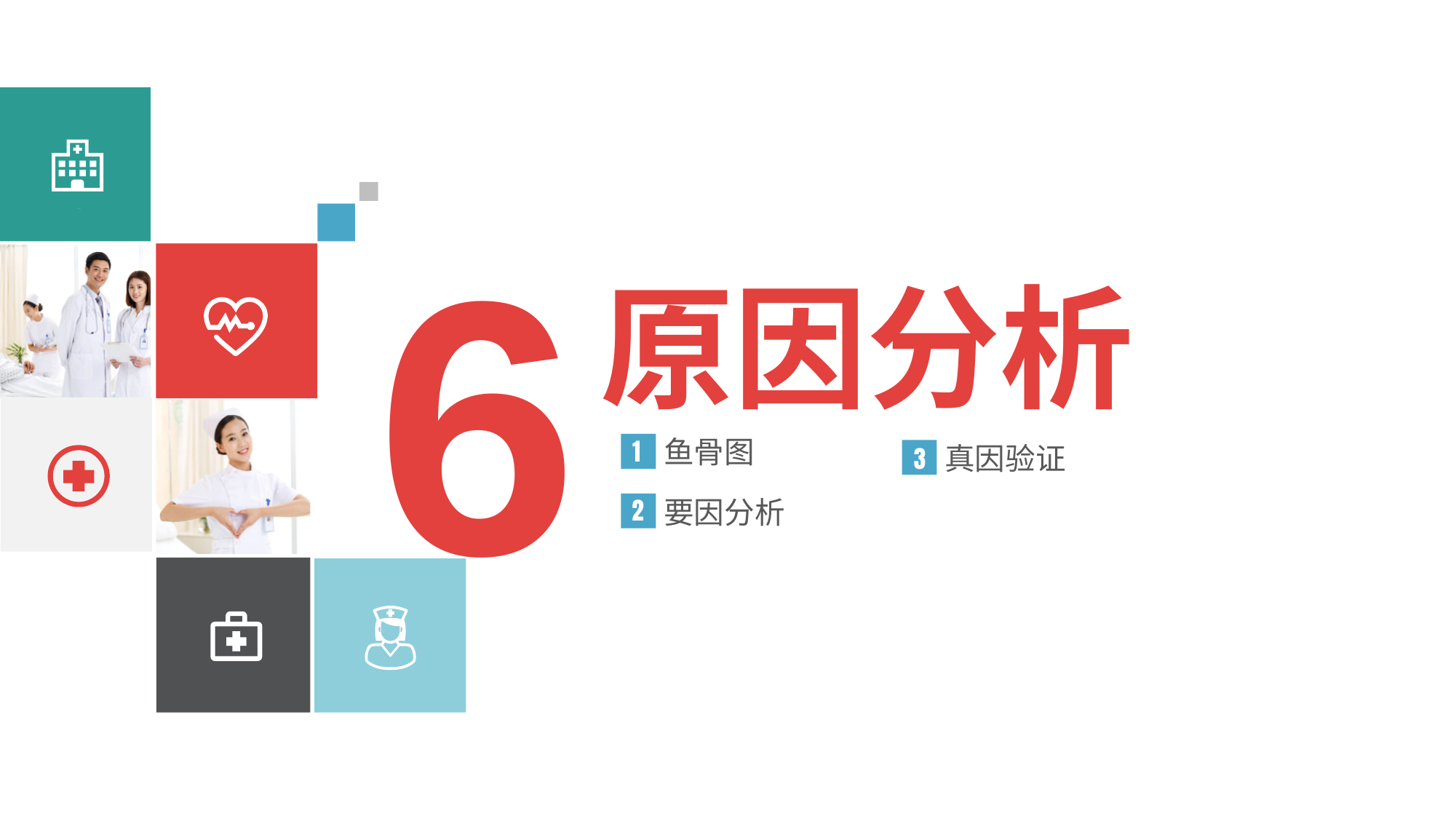

6

原因分析

鱼骨图
1

真因验证
3

要因分析
2